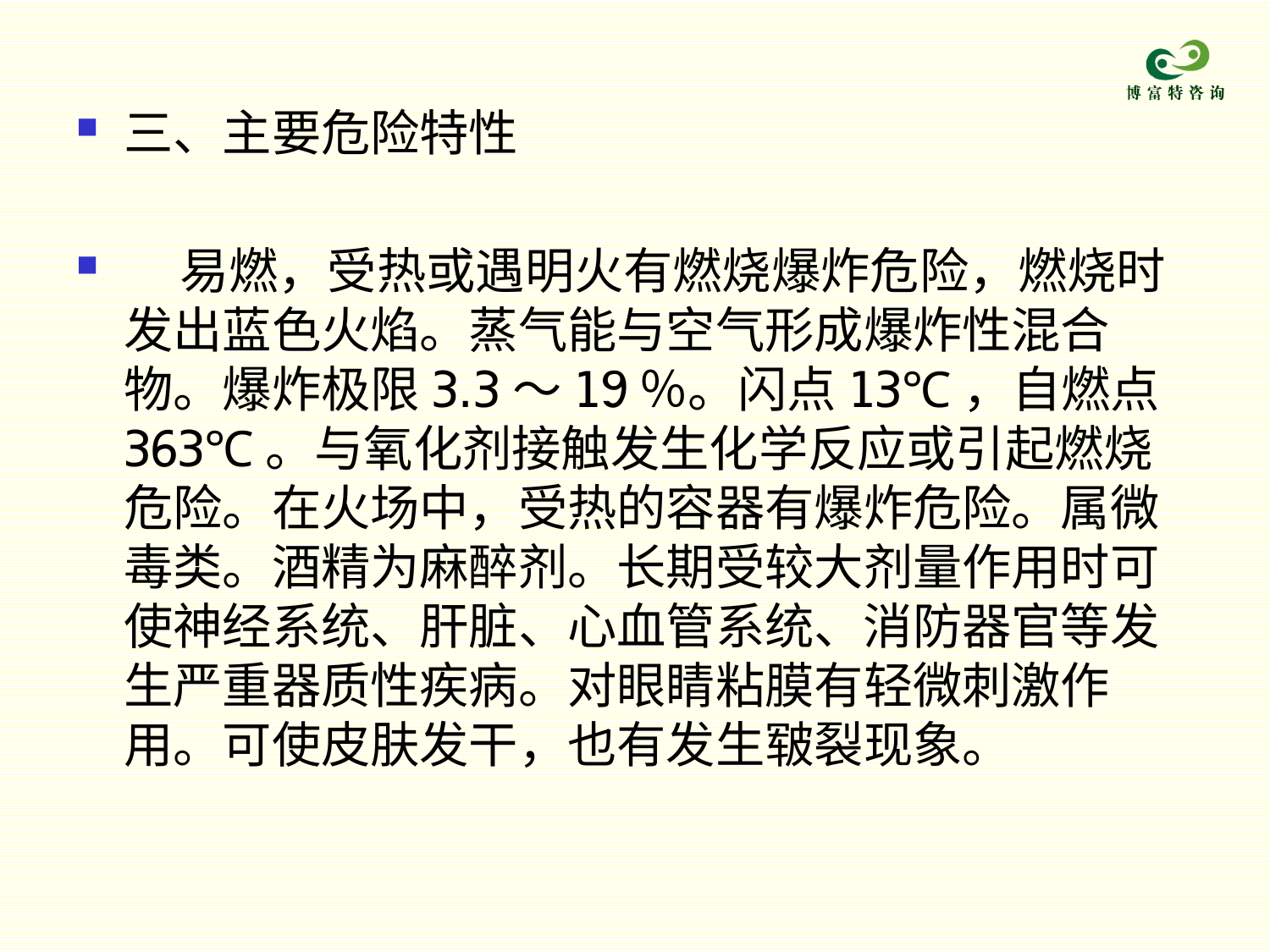

三、主要危险特性

    易燃，受热或遇明火有燃烧爆炸危险，燃烧时发出蓝色火焰。蒸气能与空气形成爆炸性混合物。爆炸极限3.3～19％。闪点13℃，自燃点363℃。与氧化剂接触发生化学反应或引起燃烧危险。在火场中，受热的容器有爆炸危险。属微毒类。酒精为麻醉剂。长期受较大剂量作用时可使神经系统、肝脏、心血管系统、消防器官等发生严重器质性疾病。对眼睛粘膜有轻微刺激作用。可使皮肤发干，也有发生皲裂现象。